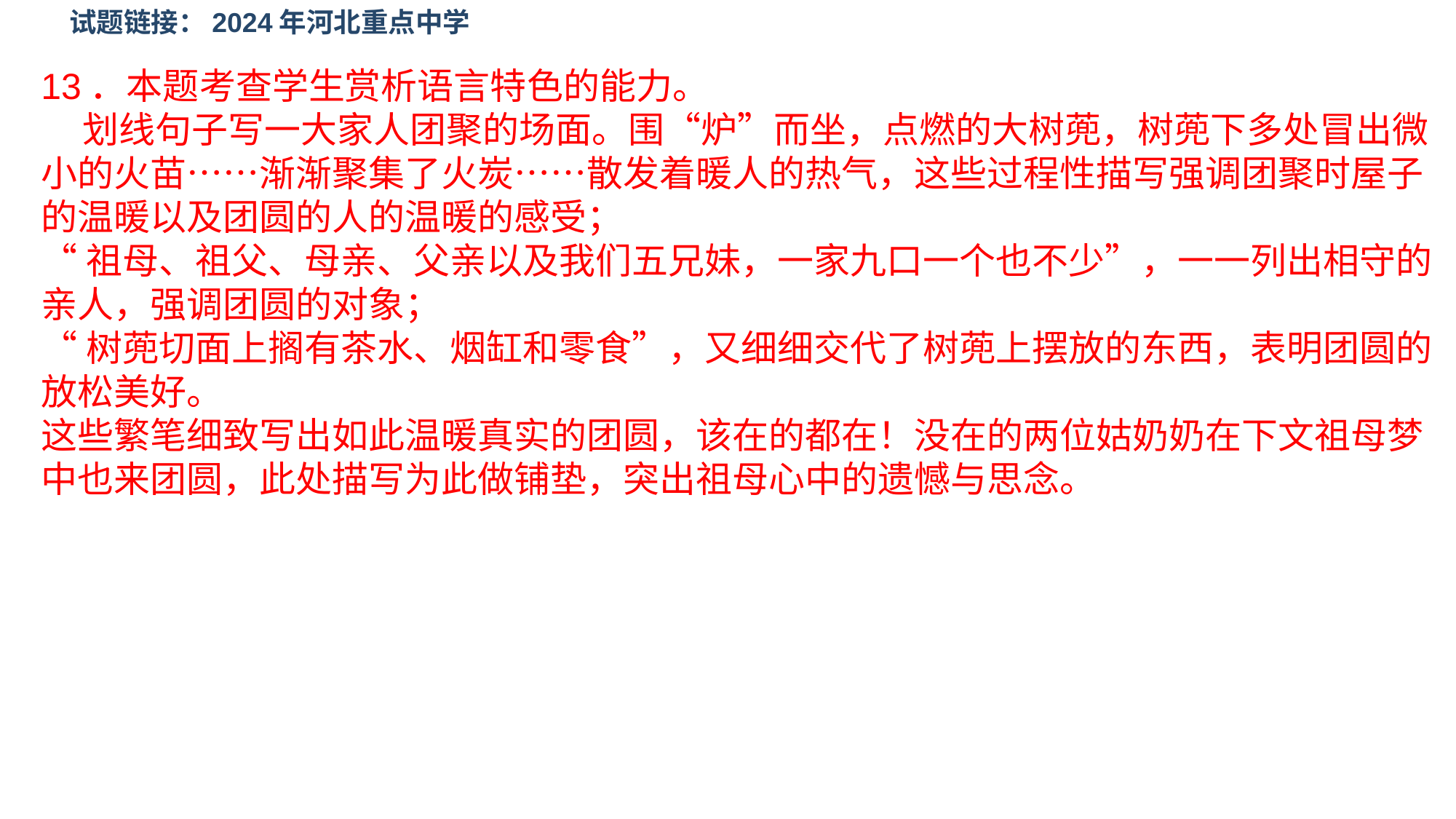

试题链接：2024年河北重点中学

13．本题考查学生赏析语言特色的能力。
    划线句子写一大家人团聚的场面。围“炉”而坐，点燃的大树蔸，树蔸下多处冒出微小的火苗……渐渐聚集了火炭……散发着暖人的热气，这些过程性描写强调团聚时屋子的温暖以及团圆的人的温暖的感受；
“祖母、祖父、母亲、父亲以及我们五兄妹，一家九口一个也不少”，一一列出相守的亲人，强调团圆的对象；
“树蔸切面上搁有茶水、烟缸和零食”，又细细交代了树蔸上摆放的东西，表明团圆的放松美好。
这些繁笔细致写出如此温暖真实的团圆，该在的都在！没在的两位姑奶奶在下文祖母梦中也来团圆，此处描写为此做铺垫，突出祖母心中的遗憾与思念。